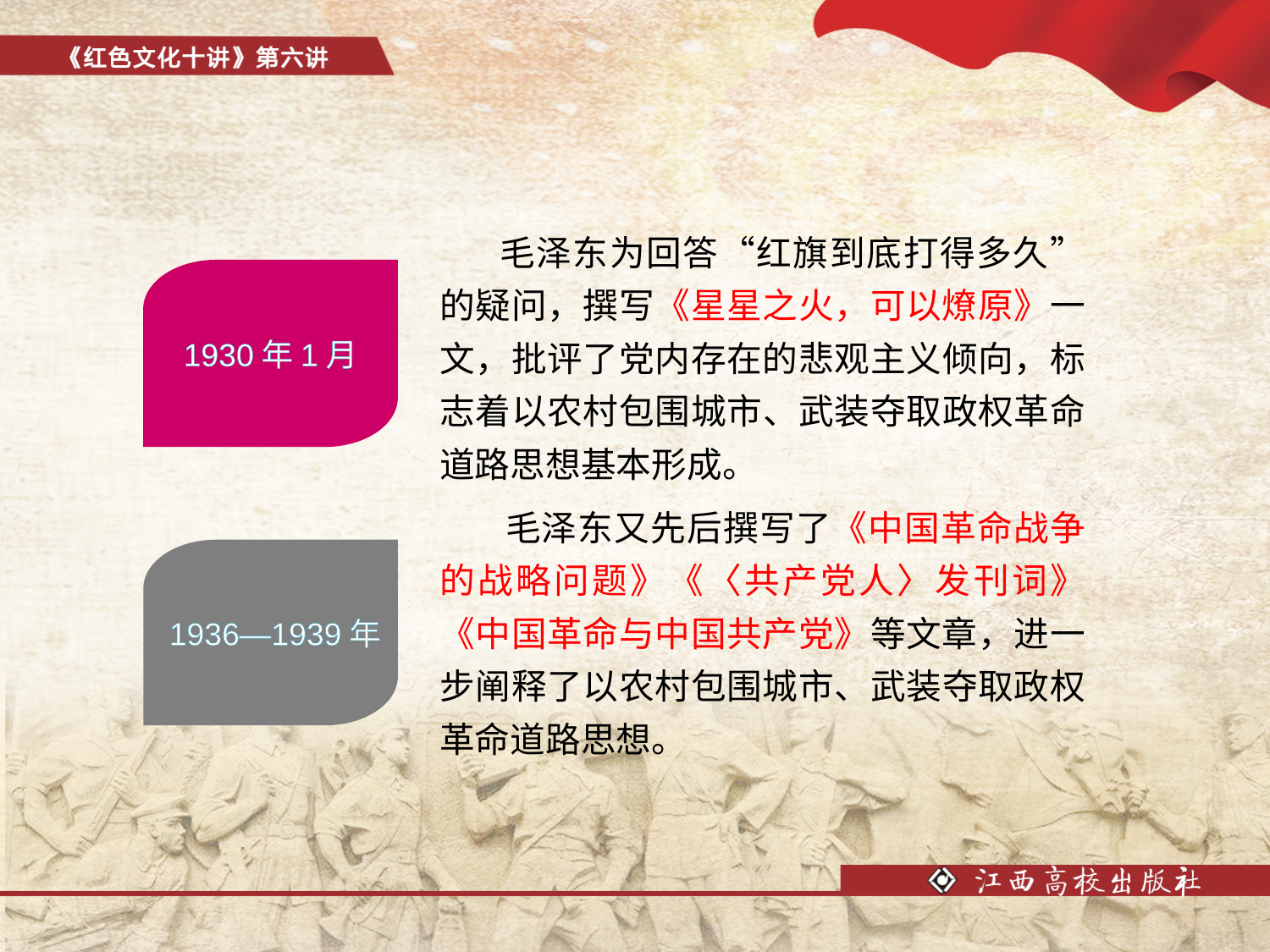

毛泽东为回答“红旗到底打得多久”的疑问，撰写《星星之火，可以燎原》一文，批评了党内存在的悲观主义倾向，标志着以农村包围城市、武装夺取政权革命道路思想基本形成。
       毛泽东又先后撰写了《中国革命战争的战略问题》《〈共产党人〉发刊词》《中国革命与中国共产党》等文章，进一步阐释了以农村包围城市、武装夺取政权革命道路思想。
1930年1月
 1936—1939年